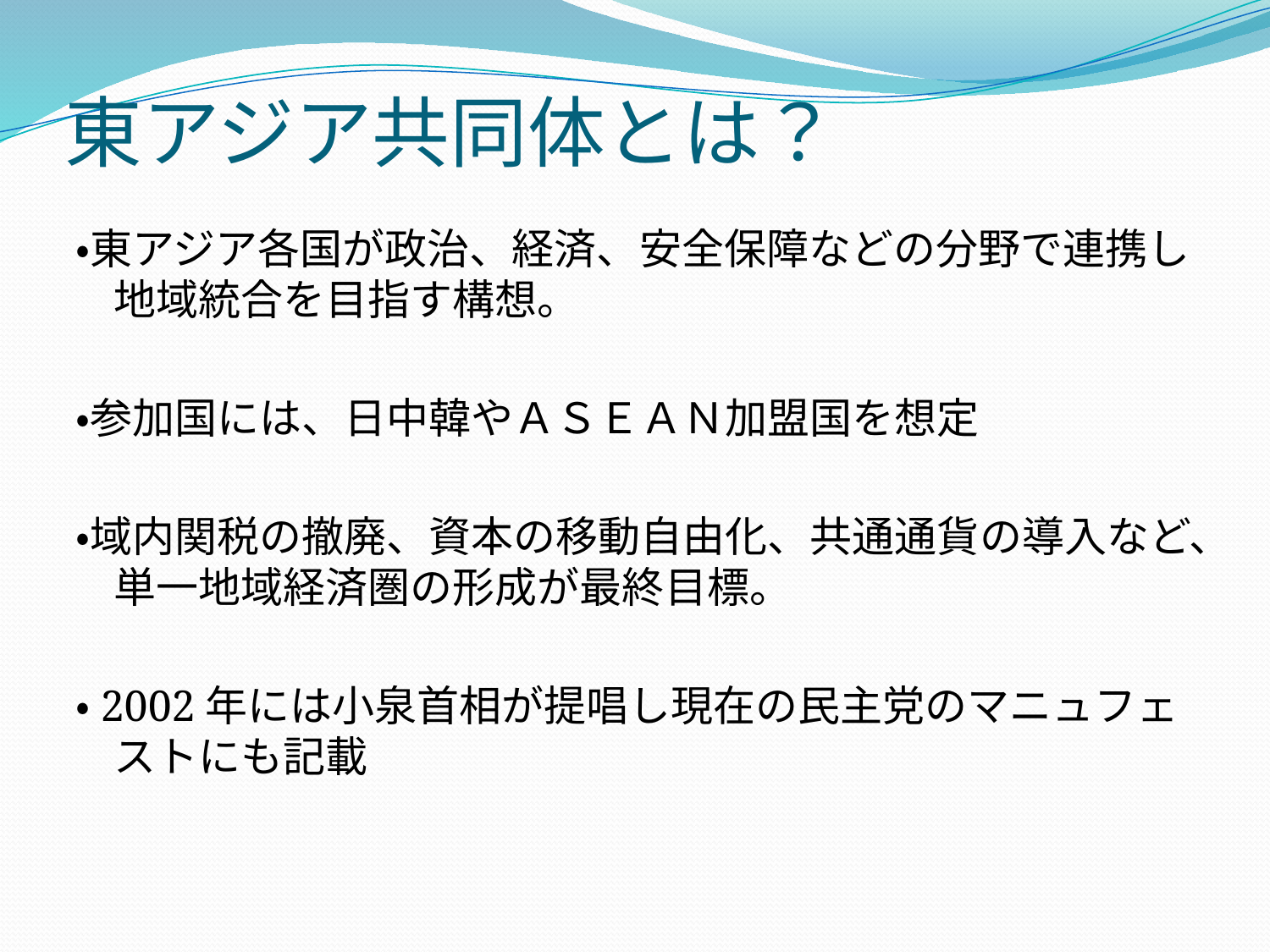

# 東アジア共同体とは？
・東アジア各国が政治、経済、安全保障などの分野で連携し地域統合を目指す構想。

・参加国には、日中韓やＡＳＥＡＮ加盟国を想定

・域内関税の撤廃、資本の移動自由化、共通通貨の導入など、単一地域経済圏の形成が最終目標。

・2002年には小泉首相が提唱し現在の民主党のマニュフェストにも記載